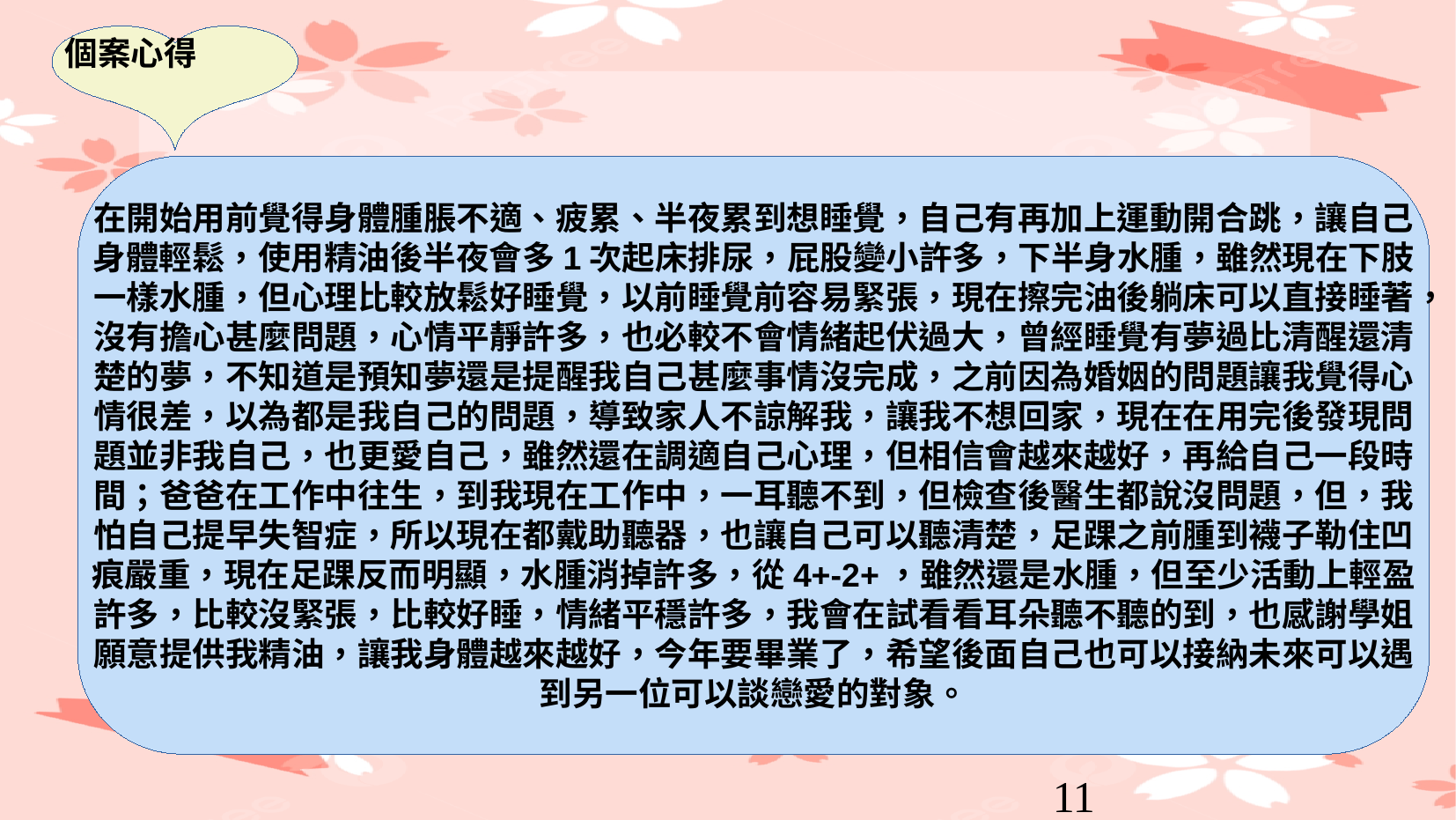

個案心得
在開始用前覺得身體腫脹不適、疲累、半夜累到想睡覺，自己有再加上運動開合跳，讓自己身體輕鬆，使用精油後半夜會多1次起床排尿，屁股變小許多，下半身水腫，雖然現在下肢一樣水腫，但心理比較放鬆好睡覺，以前睡覺前容易緊張，現在擦完油後躺床可以直接睡著，沒有擔心甚麼問題，心情平靜許多，也必較不會情緒起伏過大，曾經睡覺有夢過比清醒還清楚的夢，不知道是預知夢還是提醒我自己甚麼事情沒完成，之前因為婚姻的問題讓我覺得心情很差，以為都是我自己的問題，導致家人不諒解我，讓我不想回家，現在在用完後發現問題並非我自己，也更愛自己，雖然還在調適自己心理，但相信會越來越好，再給自己一段時間；爸爸在工作中往生，到我現在工作中，一耳聽不到，但檢查後醫生都說沒問題，但，我怕自己提早失智症，所以現在都戴助聽器，也讓自己可以聽清楚，足踝之前腫到襪子勒住凹痕嚴重，現在足踝反而明顯，水腫消掉許多，從4+-2+，雖然還是水腫，但至少活動上輕盈許多，比較沒緊張，比較好睡，情緒平穩許多，我會在試看看耳朵聽不聽的到，也感謝學姐願意提供我精油，讓我身體越來越好，今年要畢業了，希望後面自己也可以接納未來可以遇到另一位可以談戀愛的對象。
11